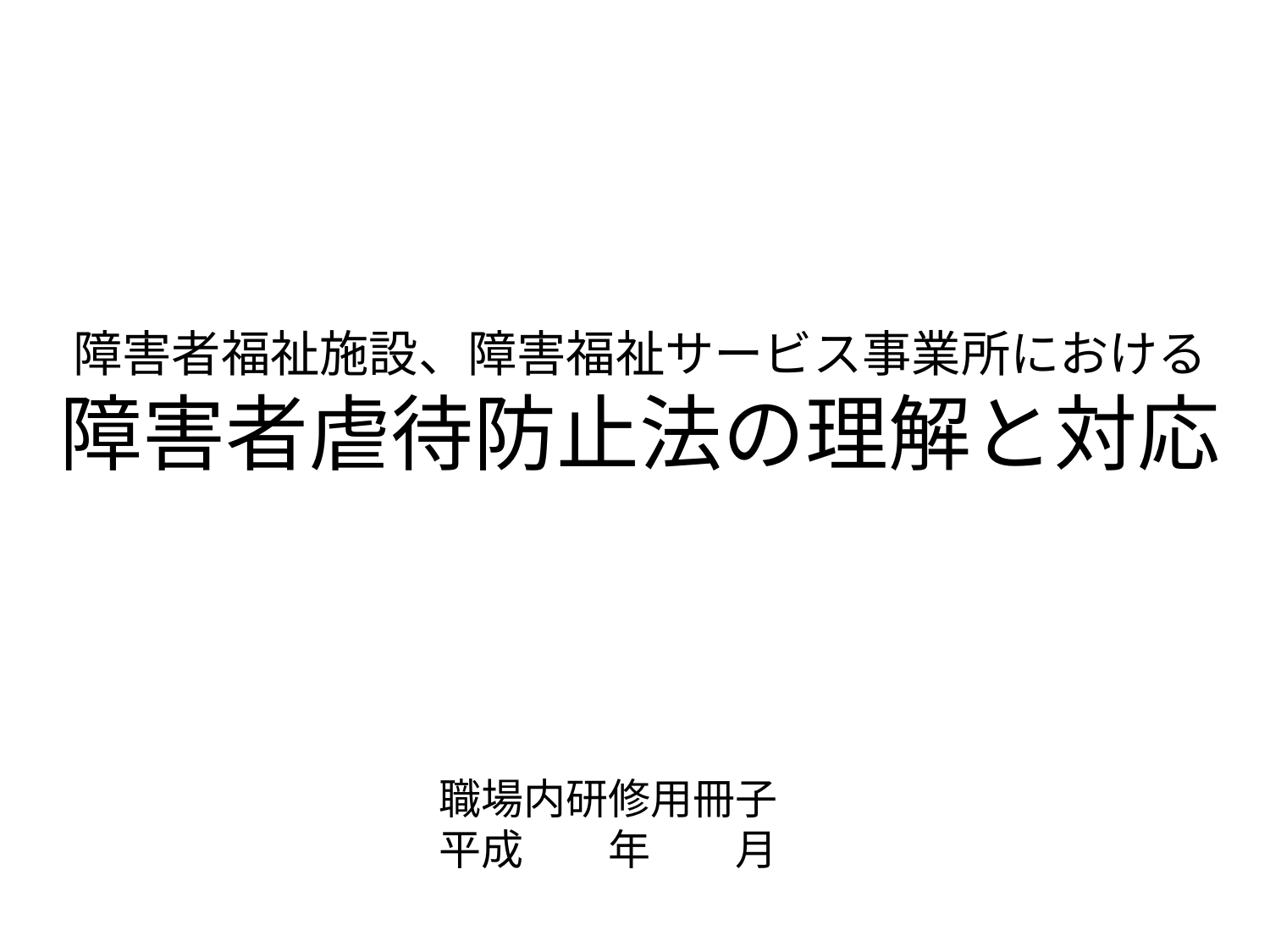

障害者福祉施設、障害福祉サービス事業所における
障害者虐待防止法の理解と対応
職場内研修用冊子
平成　　年　　月